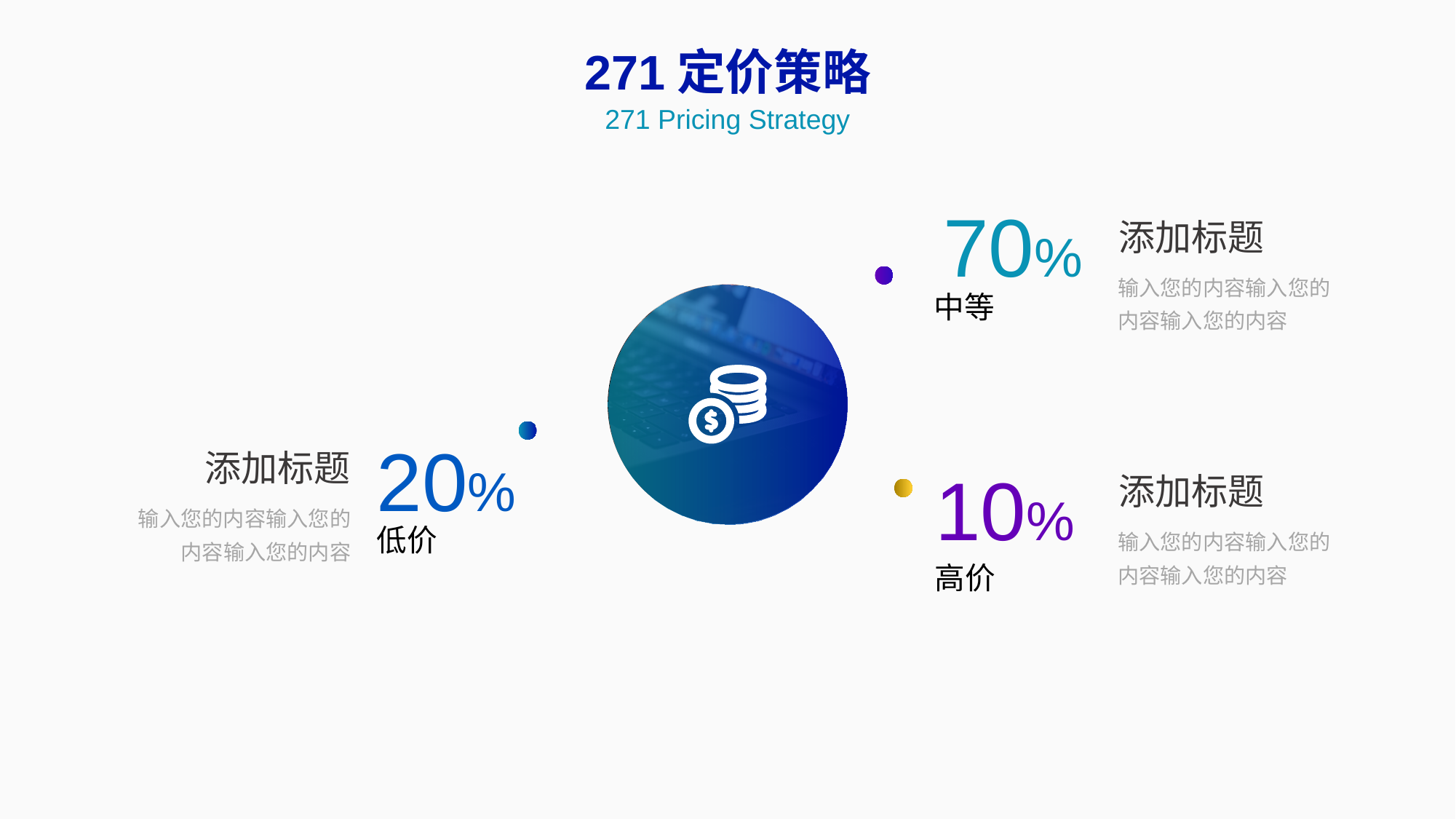

271定价策略
271 Pricing Strategy
70%

添加标题
输入您的内容输入您的内容输入您的内容

中等

20%
添加标题
10%
添加标题

输入您的内容输入您的内容输入您的内容
低价
输入您的内容输入您的内容输入您的内容
高价